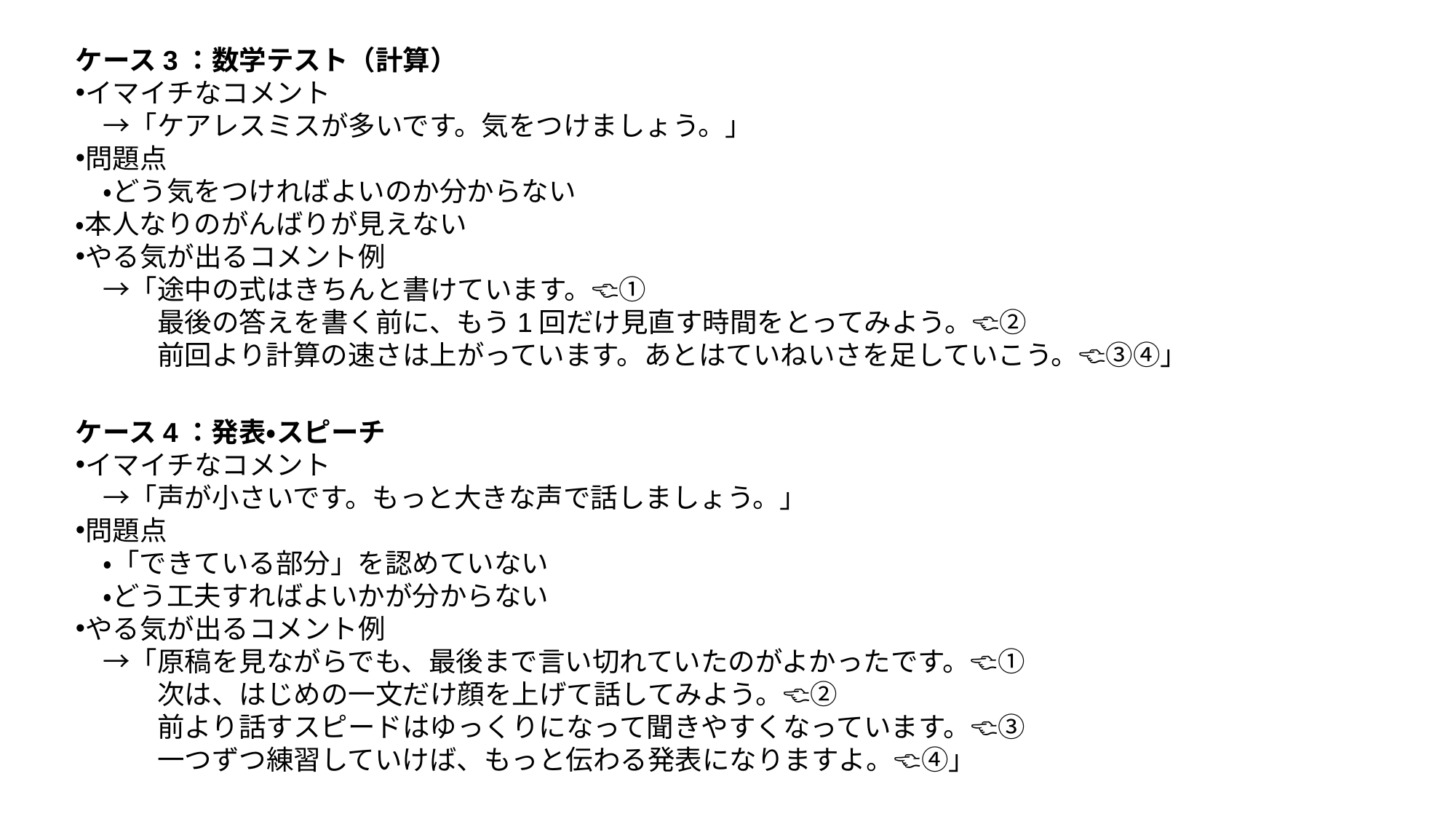

ケース3：数学テスト（計算）
イマイチなコメント
　→「ケアレスミスが多いです。気をつけましょう。」
問題点
　・どう気をつければよいのか分からない
・本人なりのがんばりが見えない
やる気が出るコメント例
　→「途中の式はきちんと書けています。👈①
　　　最後の答えを書く前に、もう1回だけ見直す時間をとってみよう。👈②
　　　前回より計算の速さは上がっています。あとはていねいさを足していこう。👈③④」
ケース4：発表・スピーチ
イマイチなコメント
　→「声が小さいです。もっと大きな声で話しましょう。」
問題点
　・「できている部分」を認めていない
　・どう工夫すればよいかが分からない
やる気が出るコメント例
　→「原稿を見ながらでも、最後まで言い切れていたのがよかったです。👈①
　　　次は、はじめの一文だけ顔を上げて話してみよう。👈②
　　　前より話すスピードはゆっくりになって聞きやすくなっています。👈③
　　　一つずつ練習していけば、もっと伝わる発表になりますよ。👈④」